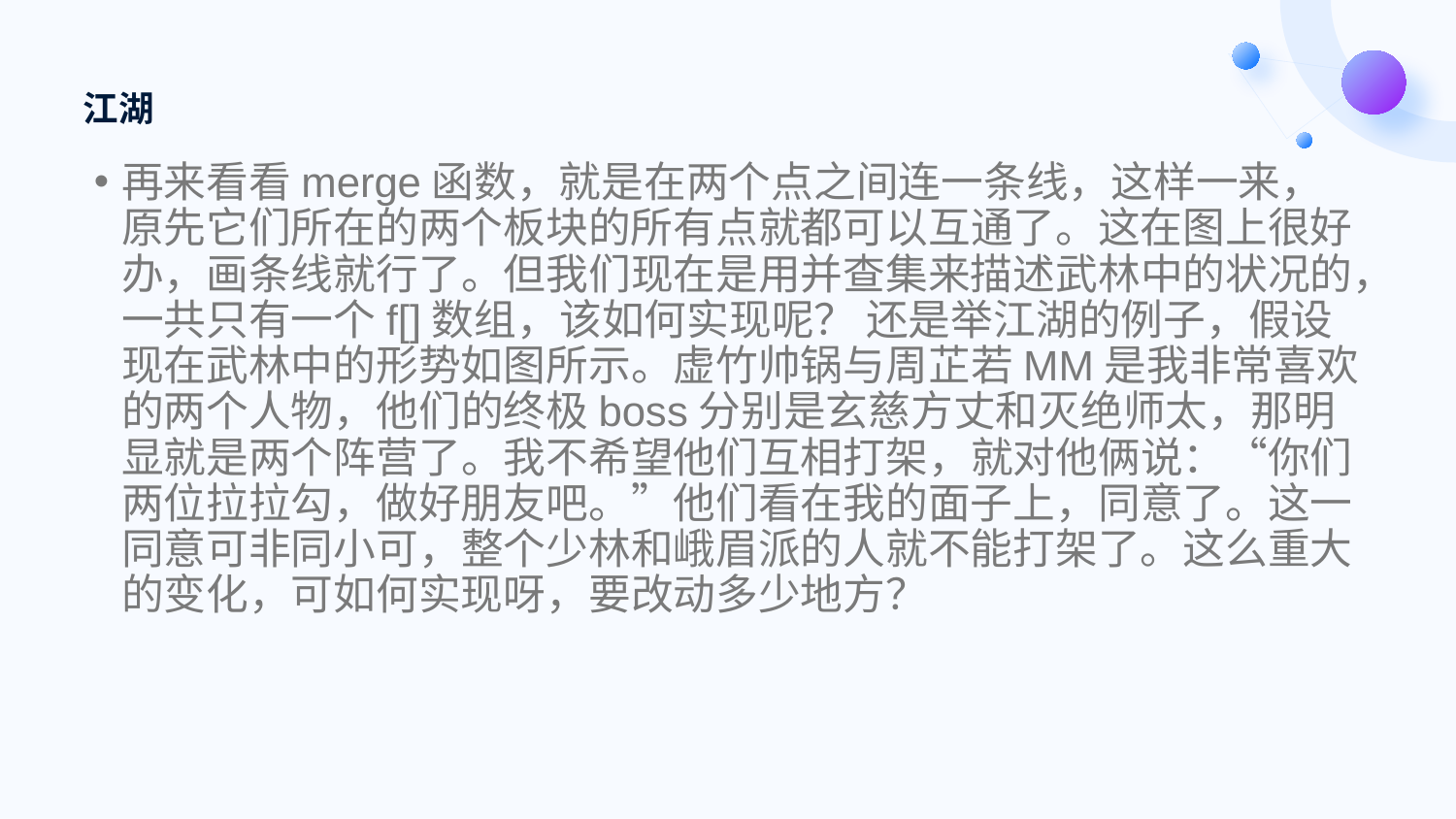

# 江湖
再来看看merge函数，就是在两个点之间连一条线，这样一来，原先它们所在的两个板块的所有点就都可以互通了。这在图上很好办，画条线就行了。但我们现在是用并查集来描述武林中的状况的，一共只有一个f[]数组，该如何实现呢？ 还是举江湖的例子，假设现在武林中的形势如图所示。虚竹帅锅与周芷若MM是我非常喜欢的两个人物，他们的终极boss分别是玄慈方丈和灭绝师太，那明显就是两个阵营了。我不希望他们互相打架，就对他俩说：“你们两位拉拉勾，做好朋友吧。”他们看在我的面子上，同意了。这一同意可非同小可，整个少林和峨眉派的人就不能打架了。这么重大的变化，可如何实现呀，要改动多少地方？